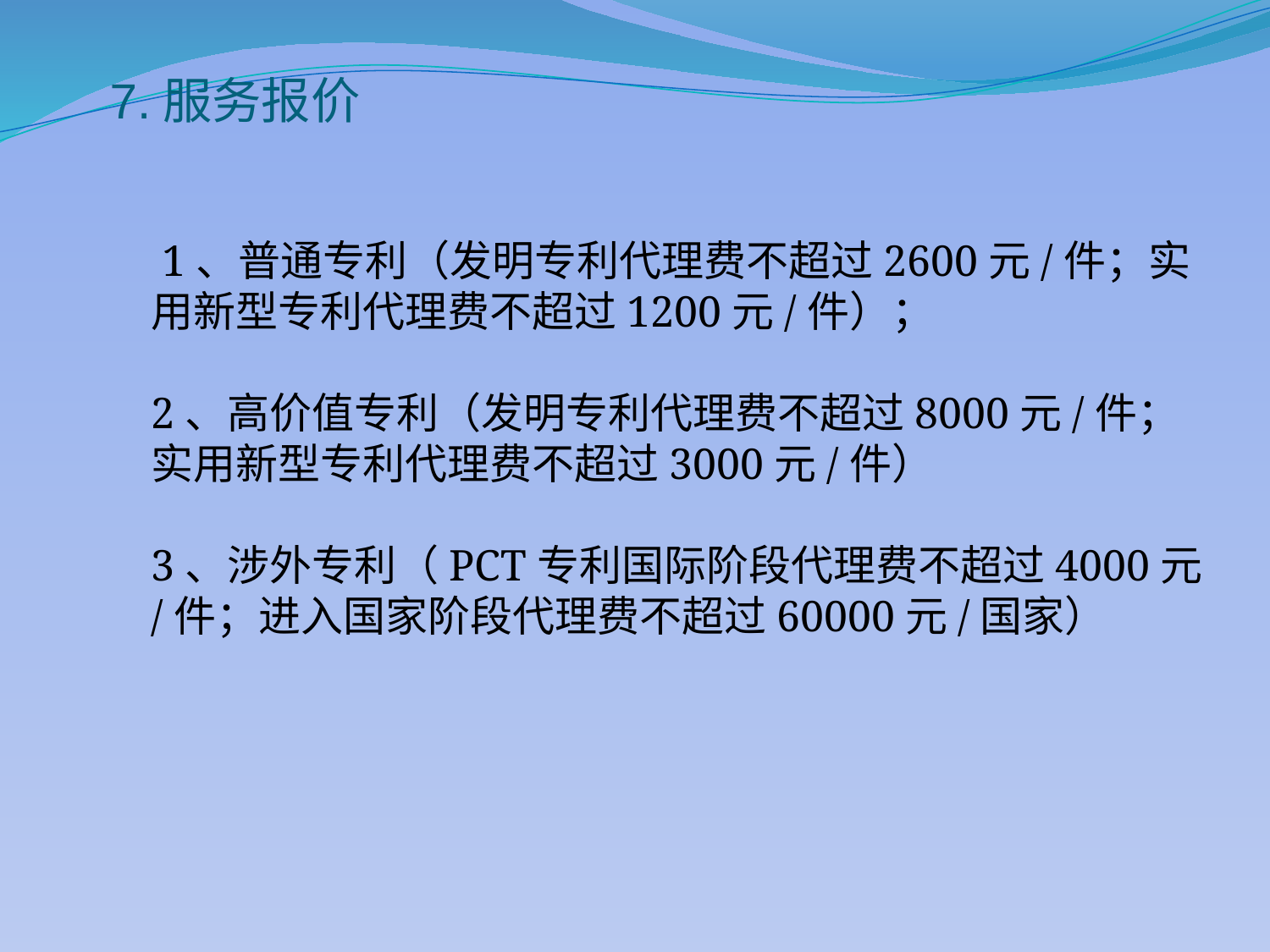

7.服务报价

 1、普通专利（发明专利代理费不超过2600元/件；实用新型专利代理费不超过1200元/件）；

2、高价值专利（发明专利代理费不超过8000元/件；实用新型专利代理费不超过3000元/件）

3、涉外专利（PCT专利国际阶段代理费不超过4000元/件；进入国家阶段代理费不超过60000元/国家）